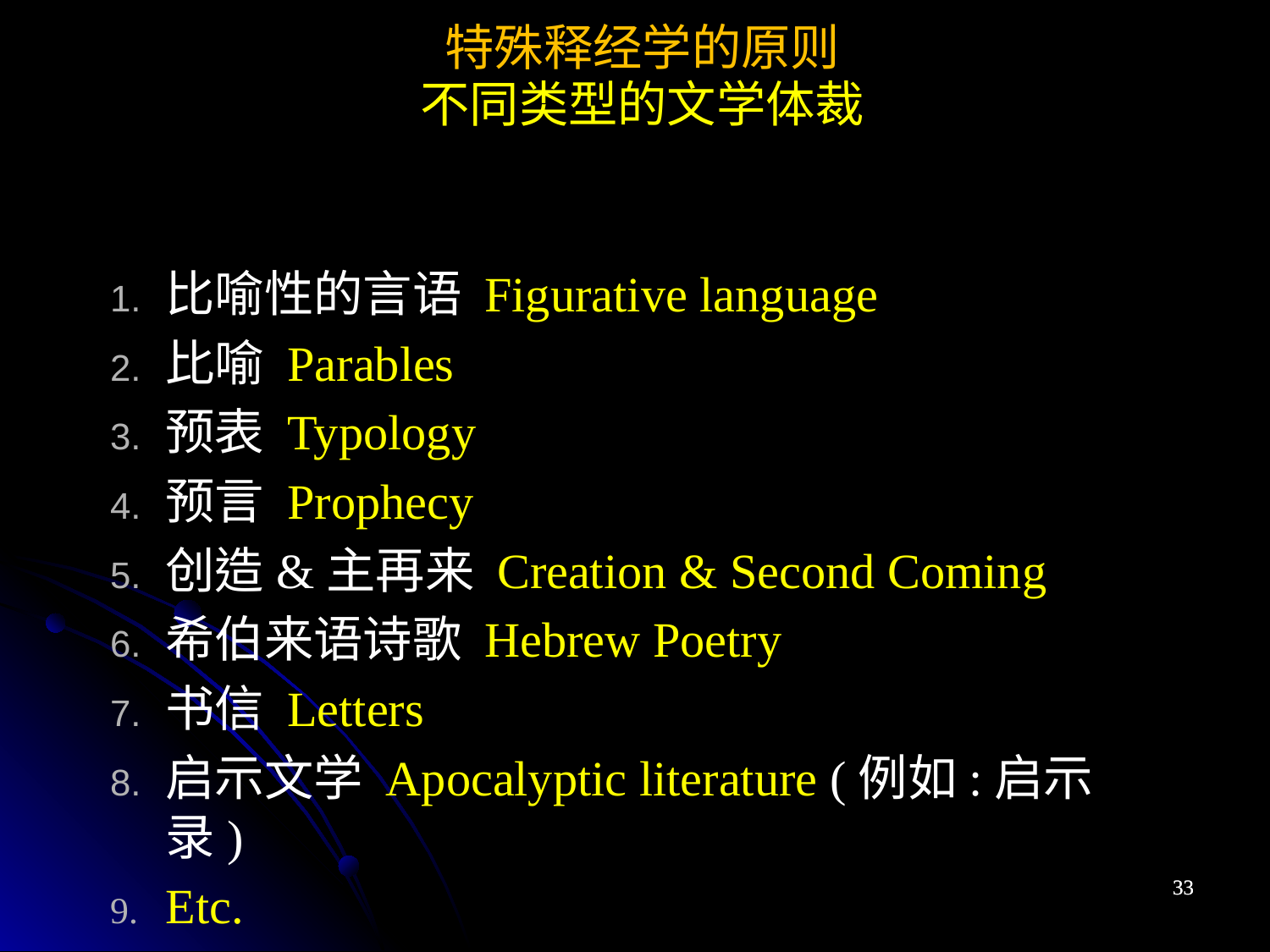

特殊释经学的原则
不同类型的文学体裁
比喻性的言语 Figurative language
比喻 Parables
预表 Typology
预言 Prophecy
创造&主再来 Creation & Second Coming
希伯来语诗歌 Hebrew Poetry
书信 Letters
启示文学 Apocalyptic literature (例如:启示录)
Etc.
33
33